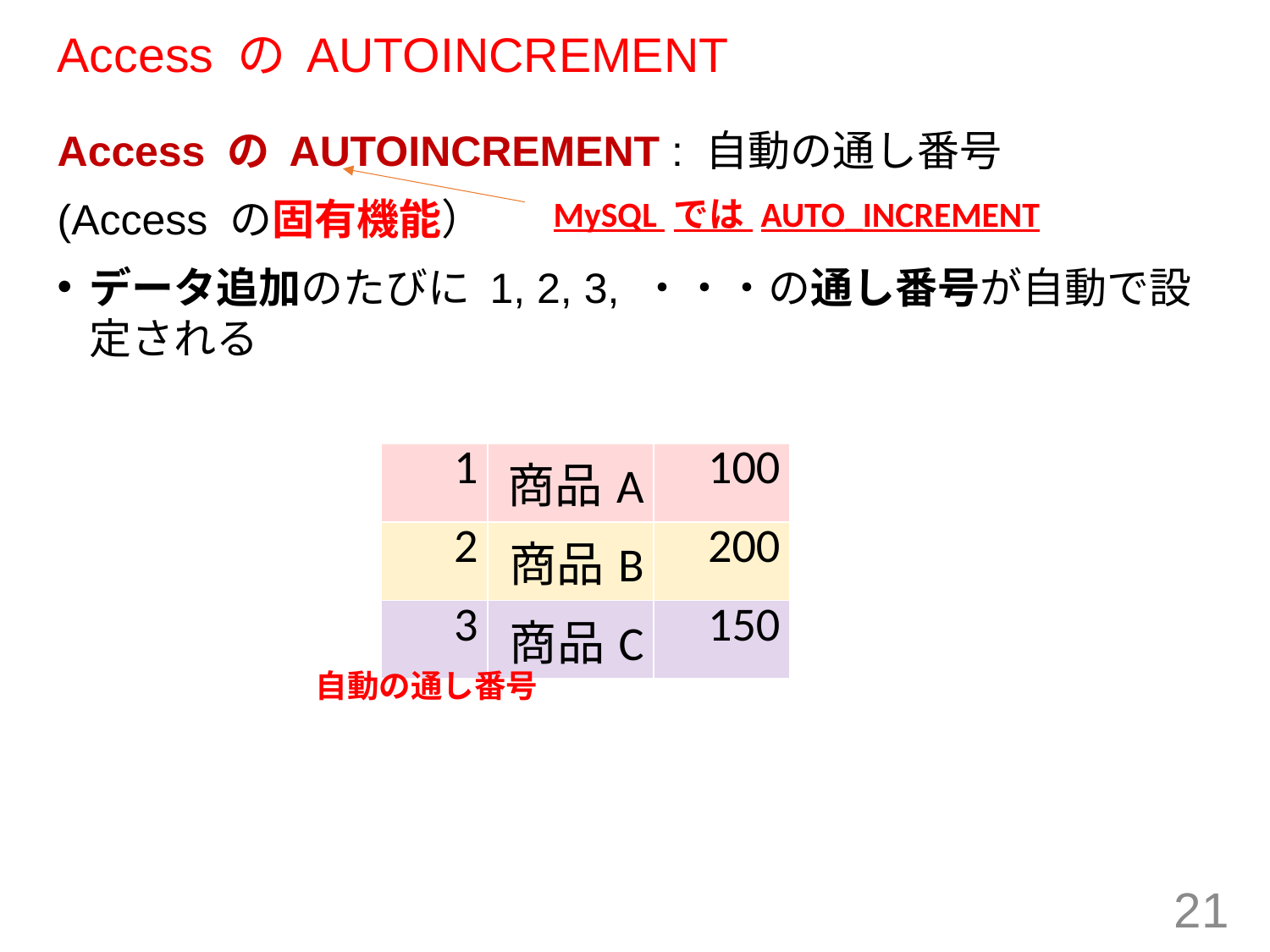

# Access の AUTOINCREMENT
Access の AUTOINCREMENT : 自動の通し番号
(Access の固有機能）
データ追加のたびに 1, 2, 3, ・・・の通し番号が自動で設定される

MySQL では AUTO_INCREMENT
| 1 | 商品A | 100 |
| --- | --- | --- |
| 2 | 商品B | 200 |
| 3 | 商品C | 150 |
自動の通し番号
21